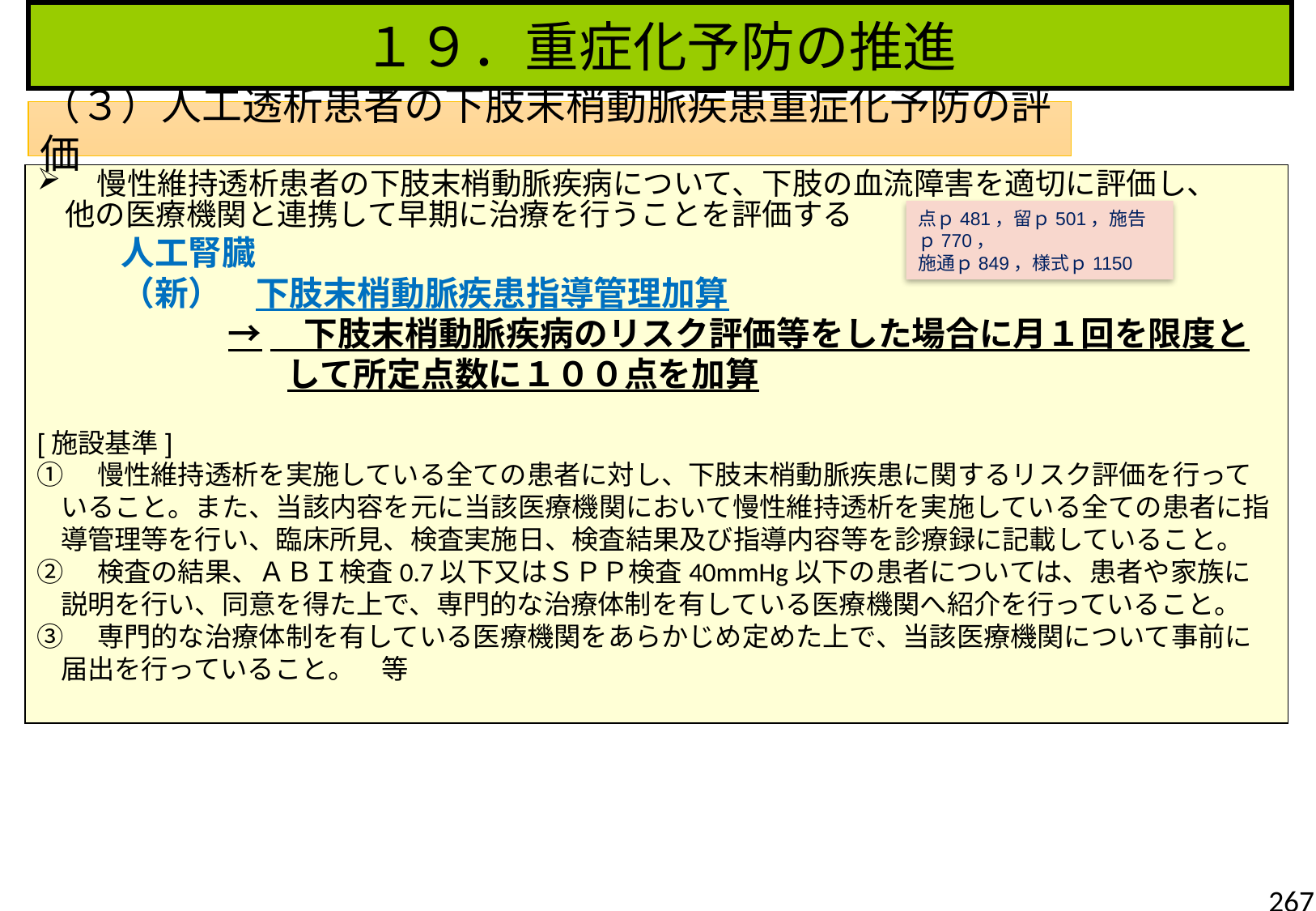

１９．重症化予防の推進
（３）人工透析患者の下肢末梢動脈疾患重症化予防の評価
 慢性維持透析患者の下肢末梢動脈疾病について、下肢の血流障害を適切に評価し、
   他の医療機関と連携して早期に治療を行うことを評価する
人工腎臓
（新）　下肢末梢動脈疾患指導管理加算
→　下肢末梢動脈疾病のリスク評価等をした場合に月１回を限度として所定点数に１００点を加算

[施設基準]
①　慢性維持透析を実施している全ての患者に対し、下肢末梢動脈疾患に関するリスク評価を行っていること。また、当該内容を元に当該医療機関において慢性維持透析を実施している全ての患者に指導管理等を行い、臨床所見、検査実施日、検査結果及び指導内容等を診療録に記載していること。
②　検査の結果、ＡＢＩ検査0.7以下又はＳＰＰ検査40mmHg以下の患者については、患者や家族に説明を行い、同意を得た上で、専門的な治療体制を有している医療機関へ紹介を行っていること。
③　専門的な治療体制を有している医療機関をあらかじめ定めた上で、当該医療機関について事前に届出を行っていること。　等

点ｐ481，留ｐ501，施告ｐ770，
施通ｐ849，様式ｐ1150
267